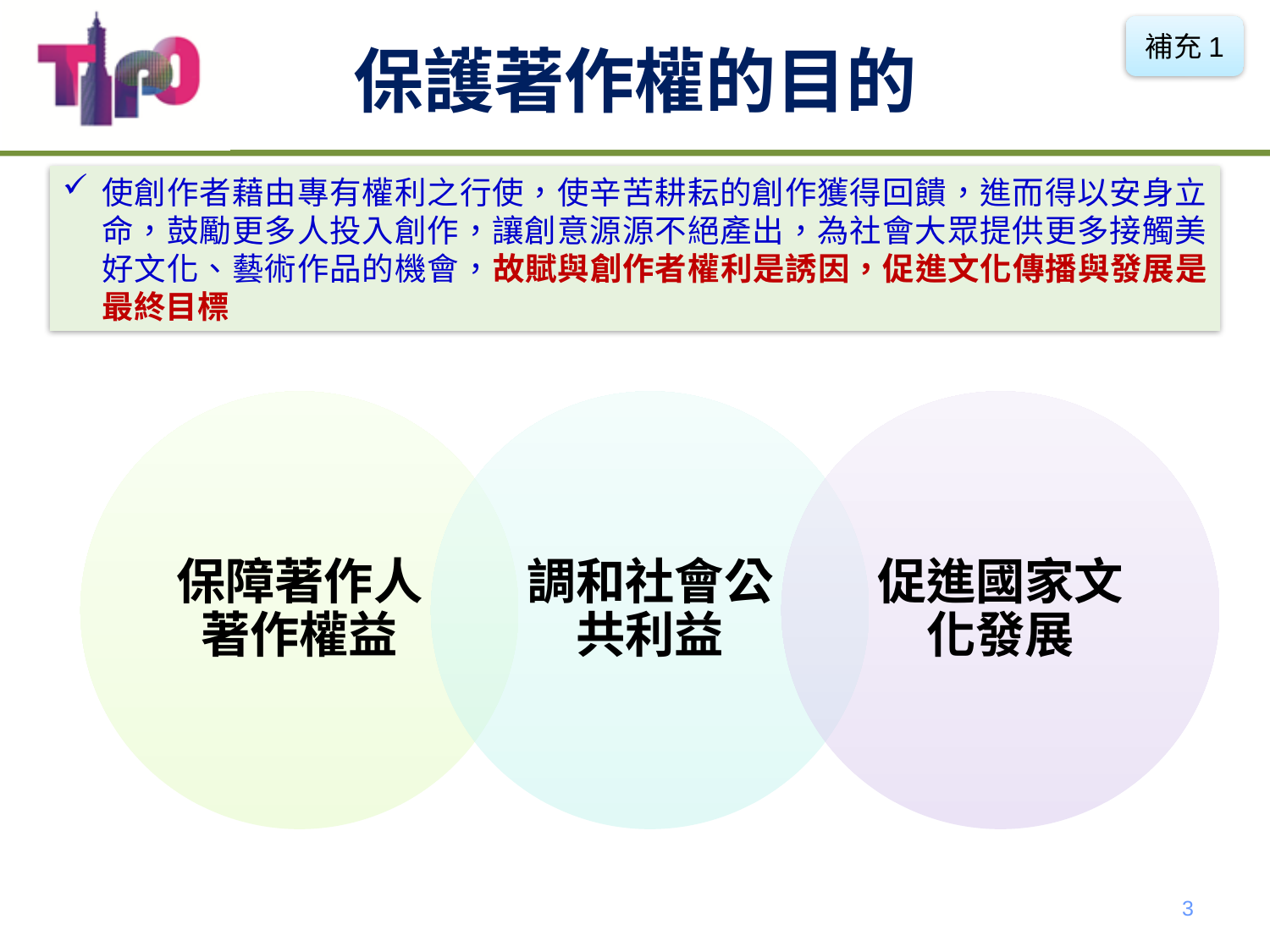

補充1
# 保護著作權的目的
使創作者藉由專有權利之行使，使辛苦耕耘的創作獲得回饋，進而得以安身立命，鼓勵更多人投入創作，讓創意源源不絕產出，為社會大眾提供更多接觸美好文化、藝術作品的機會，故賦與創作者權利是誘因，促進文化傳播與發展是最終目標
保障著作人著作權益
調和社會公共利益
促進國家文化發展
3